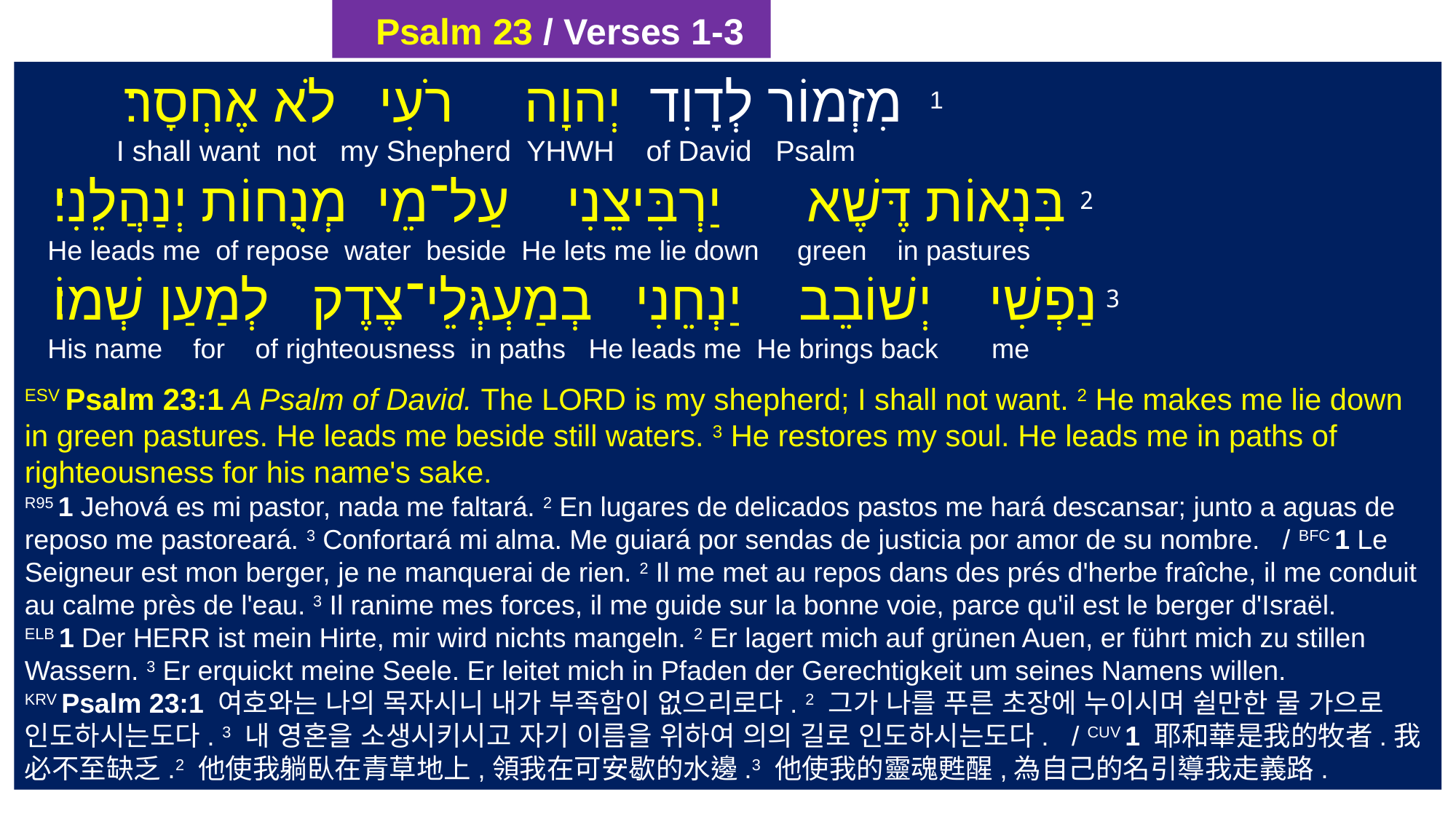

Psalm 23 / Verses 1-3
‎  1 ‎מִזְמוֹר לְדָוִד  יְהוָה     רֹעִי   לֹא אֶחְסָר׃
            I shall want  not   my Shepherd  YHWH    of David   Psalm
 2 בִּנְאוֹת דֶּשֶׁא      יַרְבִּיצֵנִי    עַל־מֵי  מְנֻחוֹת יְנַהֲלֵנִי׃
   He leads me  of repose  water  beside  He lets me lie down     green    in pastures
   3 נַפְשִׁי    יְשׁוֹבֵב    יַנְחֵנִי   בְמַעְגְּלֵי־צֶדֶק   לְמַעַן שְׁמוֹ׃
   His name    for    of righteousness  in paths   He leads me  He brings back       me

ESV Psalm 23:1 A Psalm of David. The LORD is my shepherd; I shall not want. 2 He makes me lie down in green pastures. He leads me beside still waters. 3 He restores my soul. He leads me in paths of righteousness for his name's sake.
R95 1 Jehová es mi pastor, nada me faltará. 2 En lugares de delicados pastos me hará descansar; junto a aguas de reposo me pastoreará. 3 Confortará mi alma. Me guiará por sendas de justicia por amor de su nombre.   / BFC 1 Le Seigneur est mon berger, je ne manquerai de rien. 2 Il me met au repos dans des prés d'herbe fraîche, il me conduit au calme près de l'eau. 3 Il ranime mes forces, il me guide sur la bonne voie, parce qu'il est le berger d'Israël.
ELB 1 Der HERR ist mein Hirte, mir wird nichts mangeln. 2 Er lagert mich auf grünen Auen, er führt mich zu stillen Wassern. 3 Er erquickt meine Seele. Er leitet mich in Pfaden der Gerechtigkeit um seines Namens willen.
KRV Psalm 23:1 여호와는 나의 목자시니 내가 부족함이 없으리로다. 2 그가 나를 푸른 초장에 누이시며 쉴만한 물 가으로 인도하시는도다. 3 내 영혼을 소생시키시고 자기 이름을 위하여 의의 길로 인도하시는도다.   / CUV 1 耶和華是我的牧者.我必不至缺乏.2 他使我躺臥在青草地上,領我在可安歇的水邊.3 他使我的靈魂甦醒,為自己的名引導我走義路.